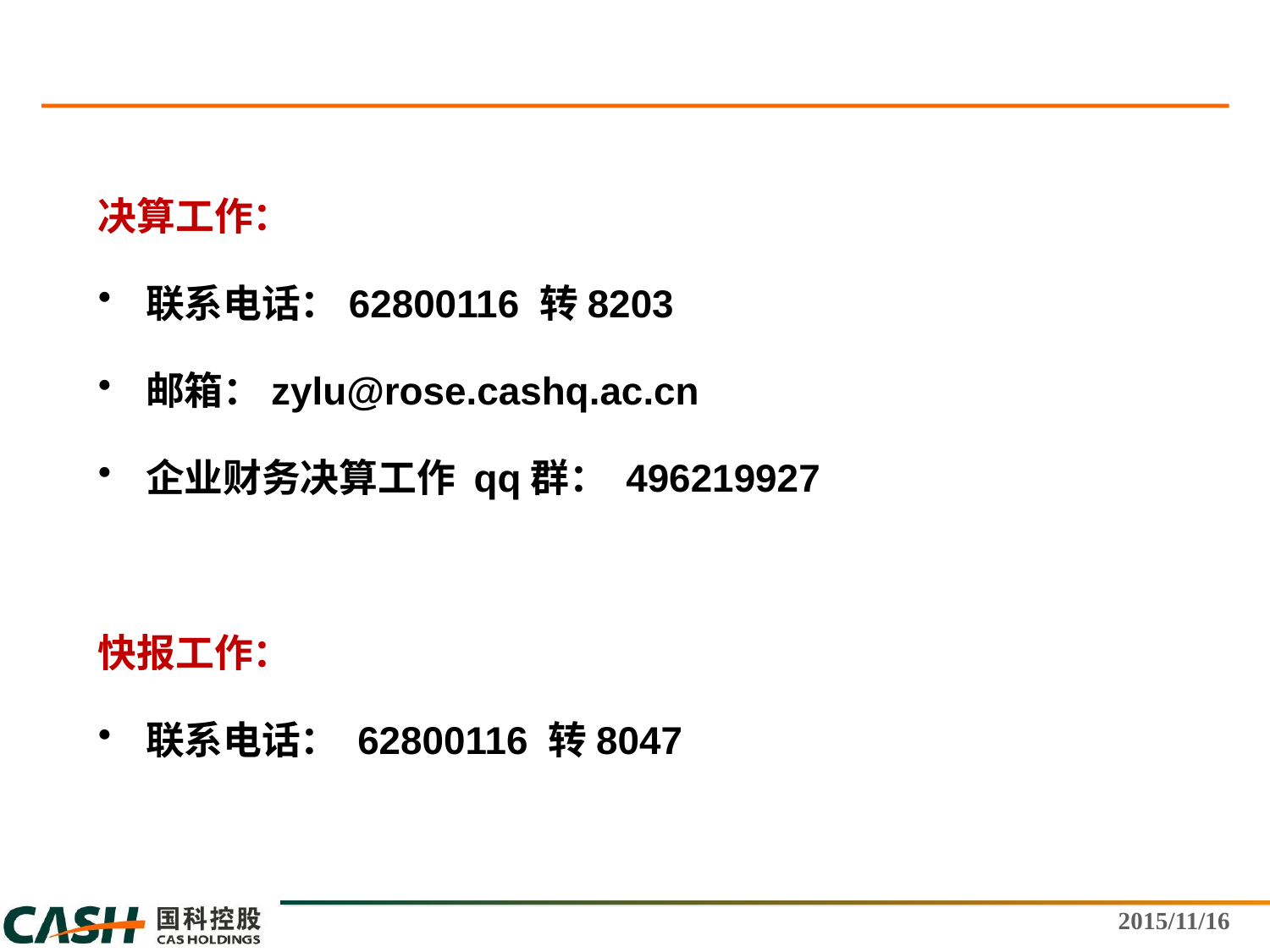

决算工作：
联系电话：62800116 转8203
邮箱：zylu@rose.cashq.ac.cn
企业财务决算工作 qq群： 496219927

快报工作：
联系电话： 62800116 转8047